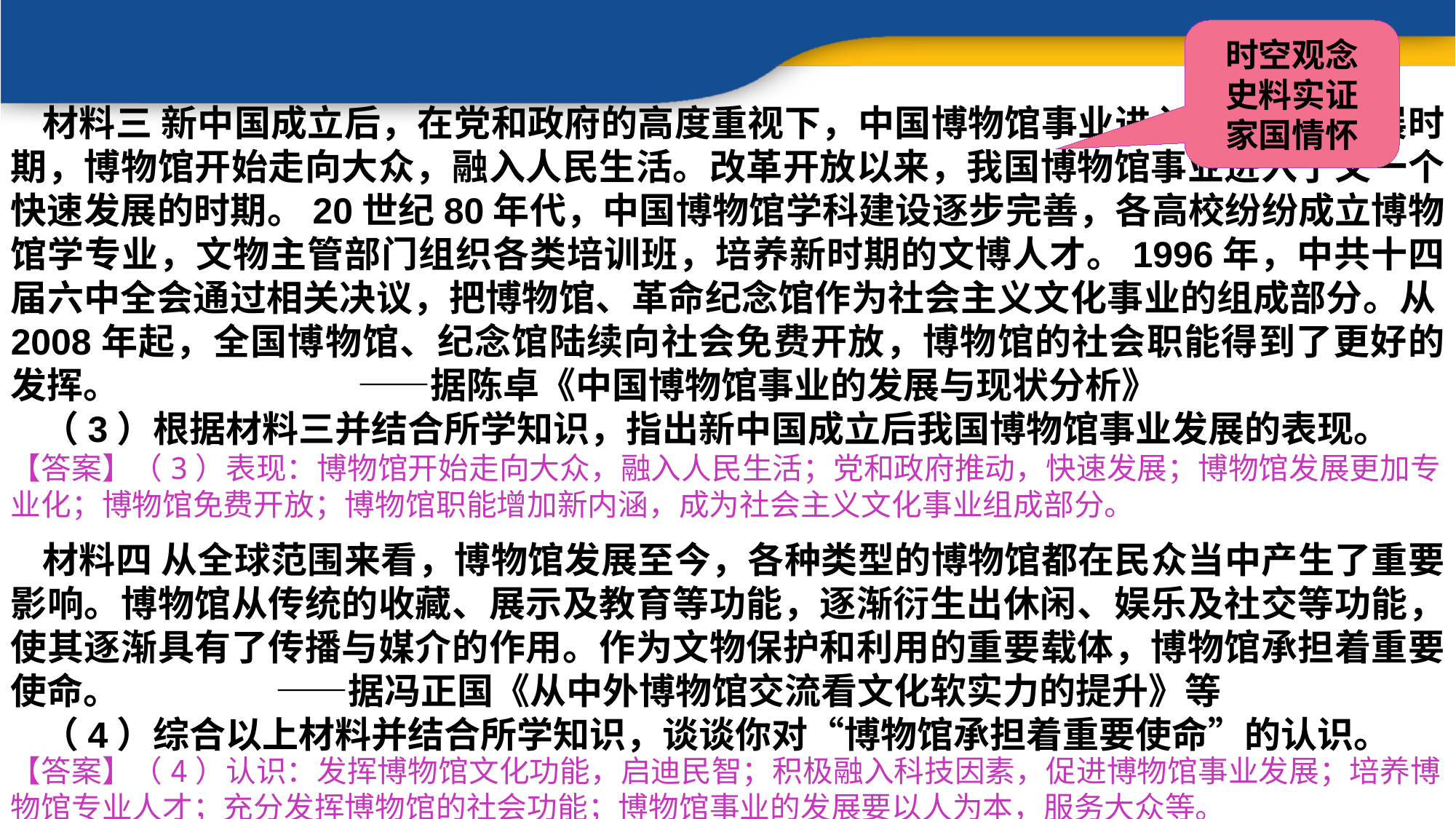

时空观念
史料实证
家国情怀
材料三 新中国成立后，在党和政府的高度重视下，中国博物馆事业进入第一个大发展时期，博物馆开始走向大众，融入人民生活。改革开放以来，我国博物馆事业进入了又一个快速发展的时期。20世纪80年代，中国博物馆学科建设逐步完善，各高校纷纷成立博物馆学专业，文物主管部门组织各类培训班，培养新时期的文博人才。1996年，中共十四届六中全会通过相关决议，把博物馆、革命纪念馆作为社会主义文化事业的组成部分。从2008年起，全国博物馆、纪念馆陆续向社会免费开放，博物馆的社会职能得到了更好的发挥。                             ——据陈卓《中国博物馆事业的发展与现状分析》
（3）根据材料三并结合所学知识，指出新中国成立后我国博物馆事业发展的表现。

材料四 从全球范围来看，博物馆发展至今，各种类型的博物馆都在民众当中产生了重要影响。博物馆从传统的收藏、展示及教育等功能，逐渐衍生出休闲、娱乐及社交等功能，使其逐渐具有了传播与媒介的作用。作为文物保护和利用的重要载体，博物馆承担着重要使命。                   ——据冯正国《从中外博物馆交流看文化软实力的提升》等
（4）综合以上材料并结合所学知识，谈谈你对“博物馆承担着重要使命”的认识。
【答案】（3）表现：博物馆开始走向大众，融入人民生活；党和政府推动，快速发展；博物馆发展更加专业化；博物馆免费开放；博物馆职能增加新内涵，成为社会主义文化事业组成部分。
【答案】（4）认识：发挥博物馆文化功能，启迪民智；积极融入科技因素，促进博物馆事业发展；培养博物馆专业人才；充分发挥博物馆的社会功能；博物馆事业的发展要以人为本，服务大众等。